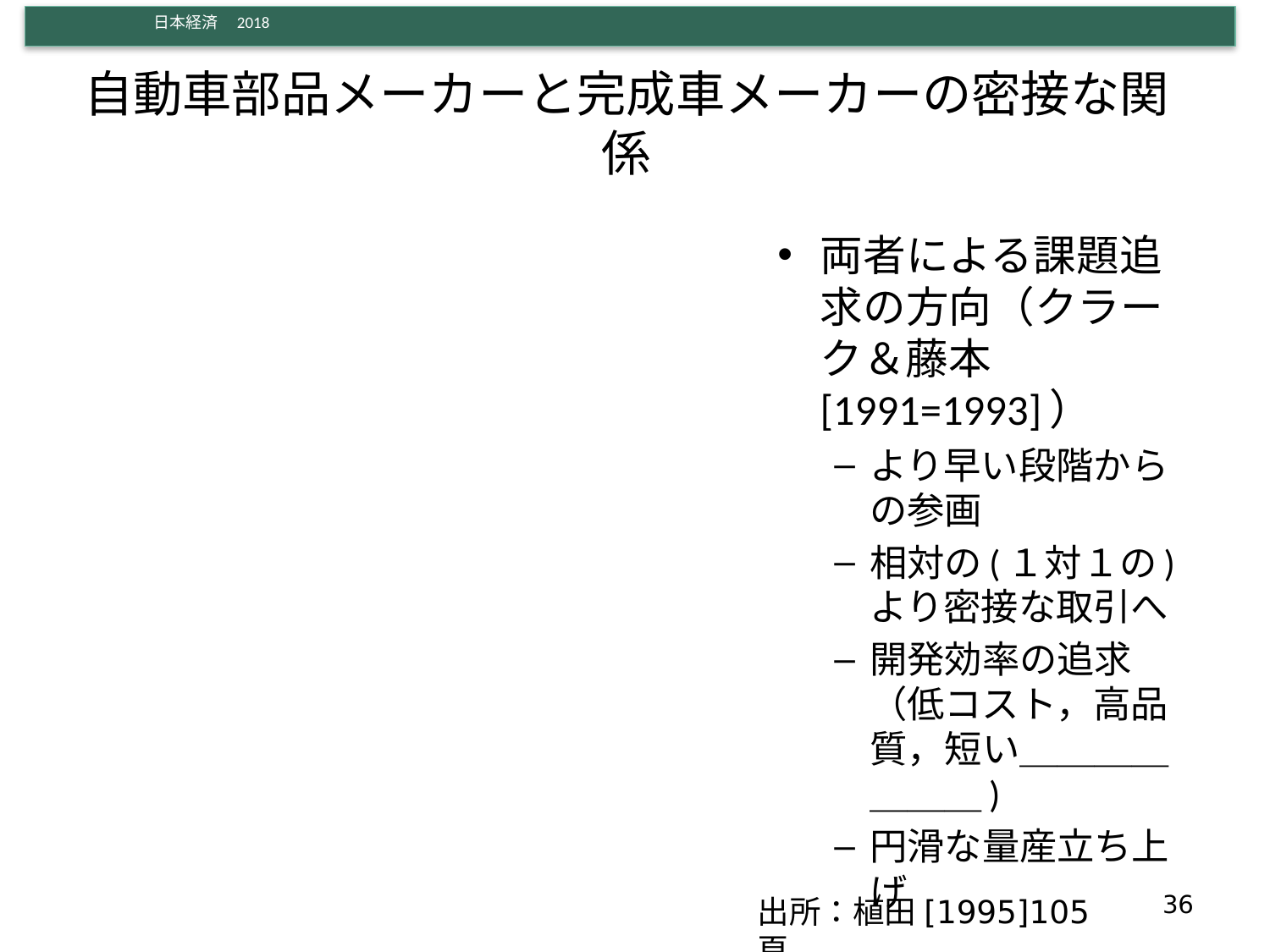

# 自動車部品メーカーと完成車メーカーの密接な関係
両者による課題追求の方向（クラーク＆藤本[1991=1993]）
より早い段階からの参画
相対の(１対１の)より密接な取引へ
開発効率の追求（低コスト，高品質，短い＿＿＿＿＿＿＿)
円滑な量産立ち上げ
36
出所：植田[1995]105頁。